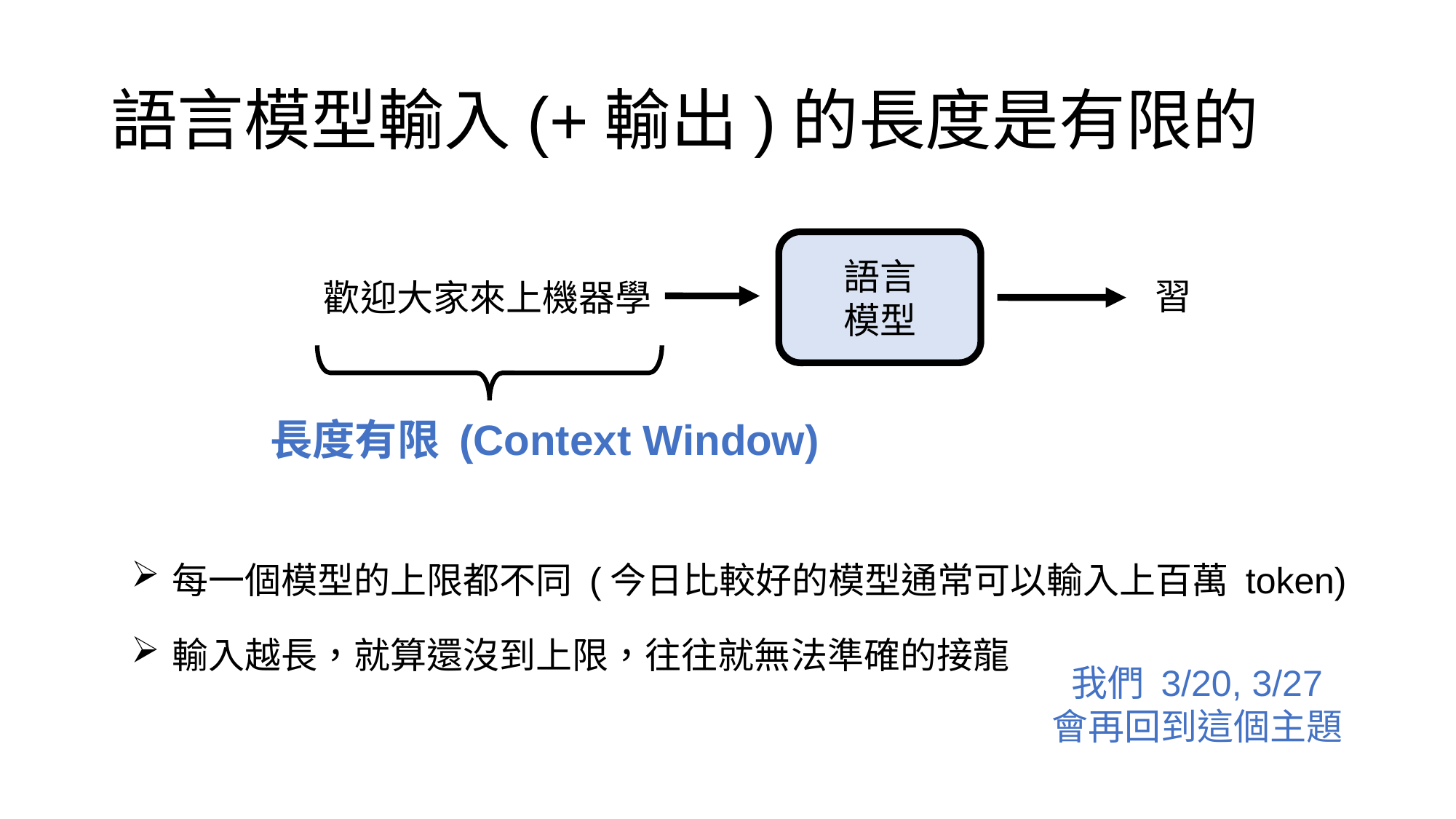

# 語言模型輸入(+輸出)的長度是有限的

語言
模型
習
歡迎大家來上機器學

長度有限 (Context Window)
每一個模型的上限都不同 (今日比較好的模型通常可以輸入上百萬 token)
輸入越長，就算還沒到上限，往往就無法準確的接龍
我們 3/20, 3/27 會再回到這個主題